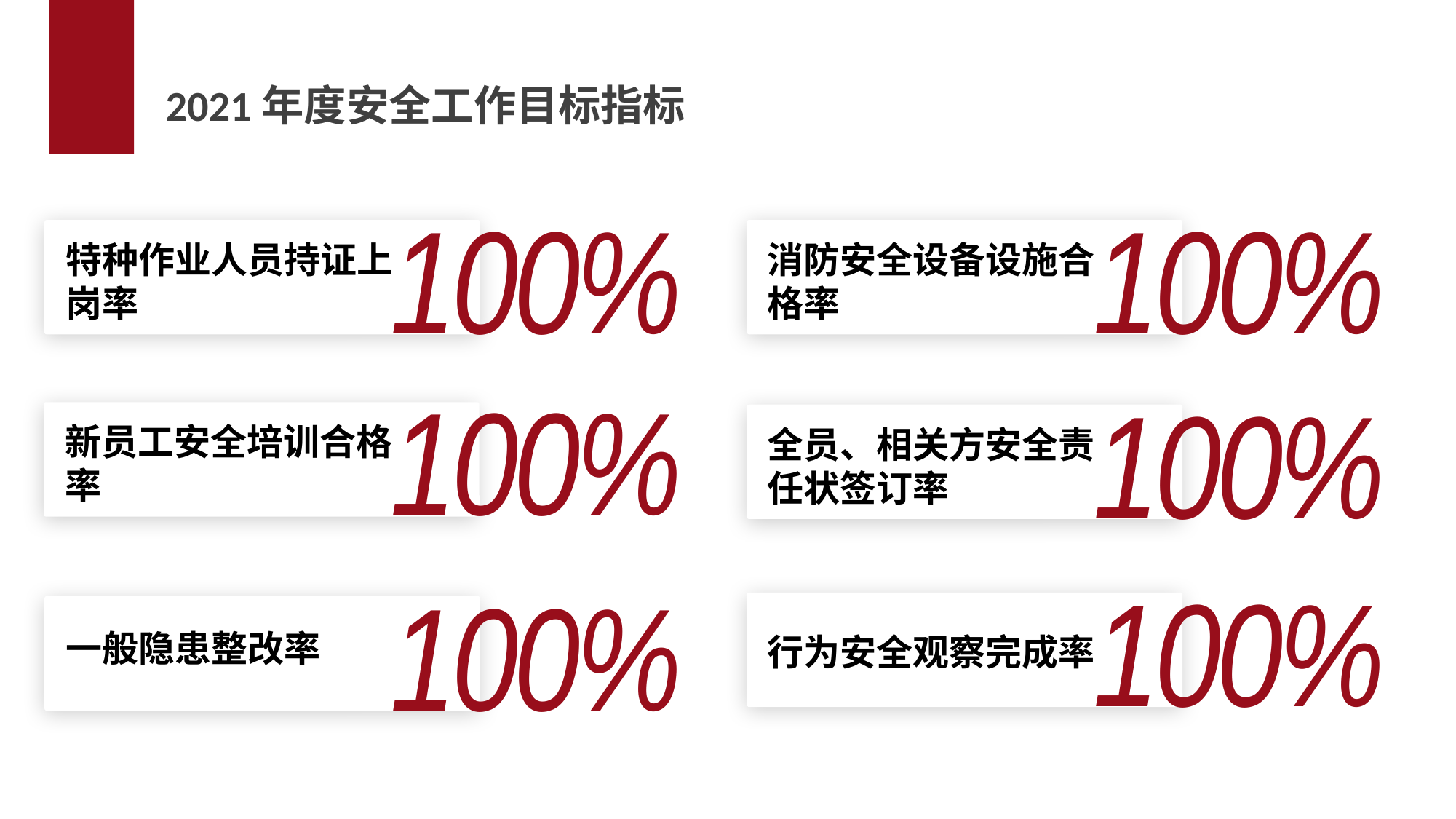

2021年度安全工作目标指标
100%
100%

特种作业人员持证上岗率
消防安全设备设施合格率
100%
100%

新员工安全培训合格率
全员、相关方安全责任状签订率
100%
100%

一般隐患整改率
行为安全观察完成率